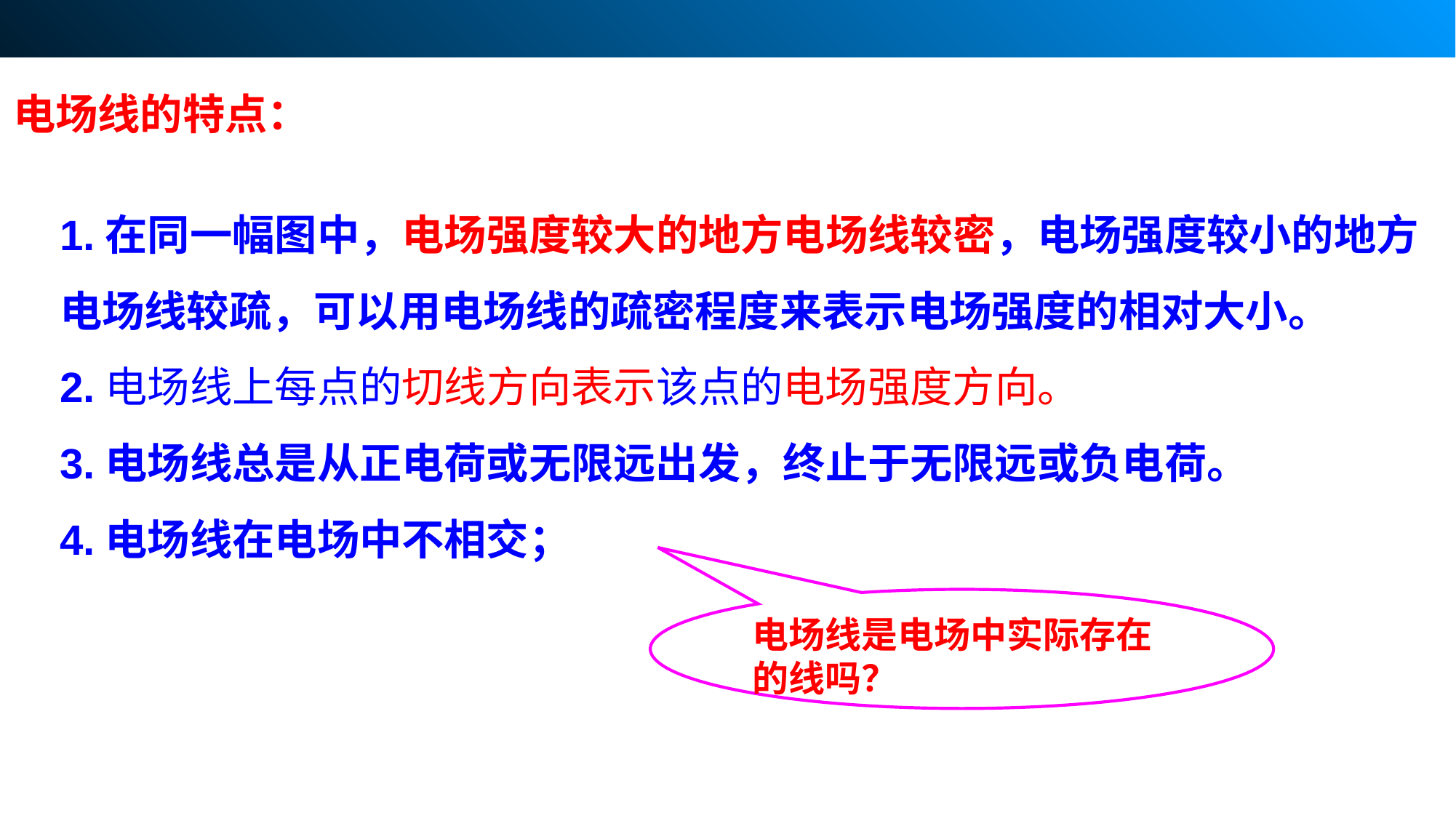

电场线的特点：
1.在同一幅图中，电场强度较大的地方电场线较密，电场强度较小的地方电场线较疏，可以用电场线的疏密程度来表示电场强度的相对大小。
2.电场线上每点的切线方向表示该点的电场强度方向。
3.电场线总是从正电荷或无限远出发，终止于无限远或负电荷。
4.电场线在电场中不相交；

电场线是电场中实际存在的线吗？